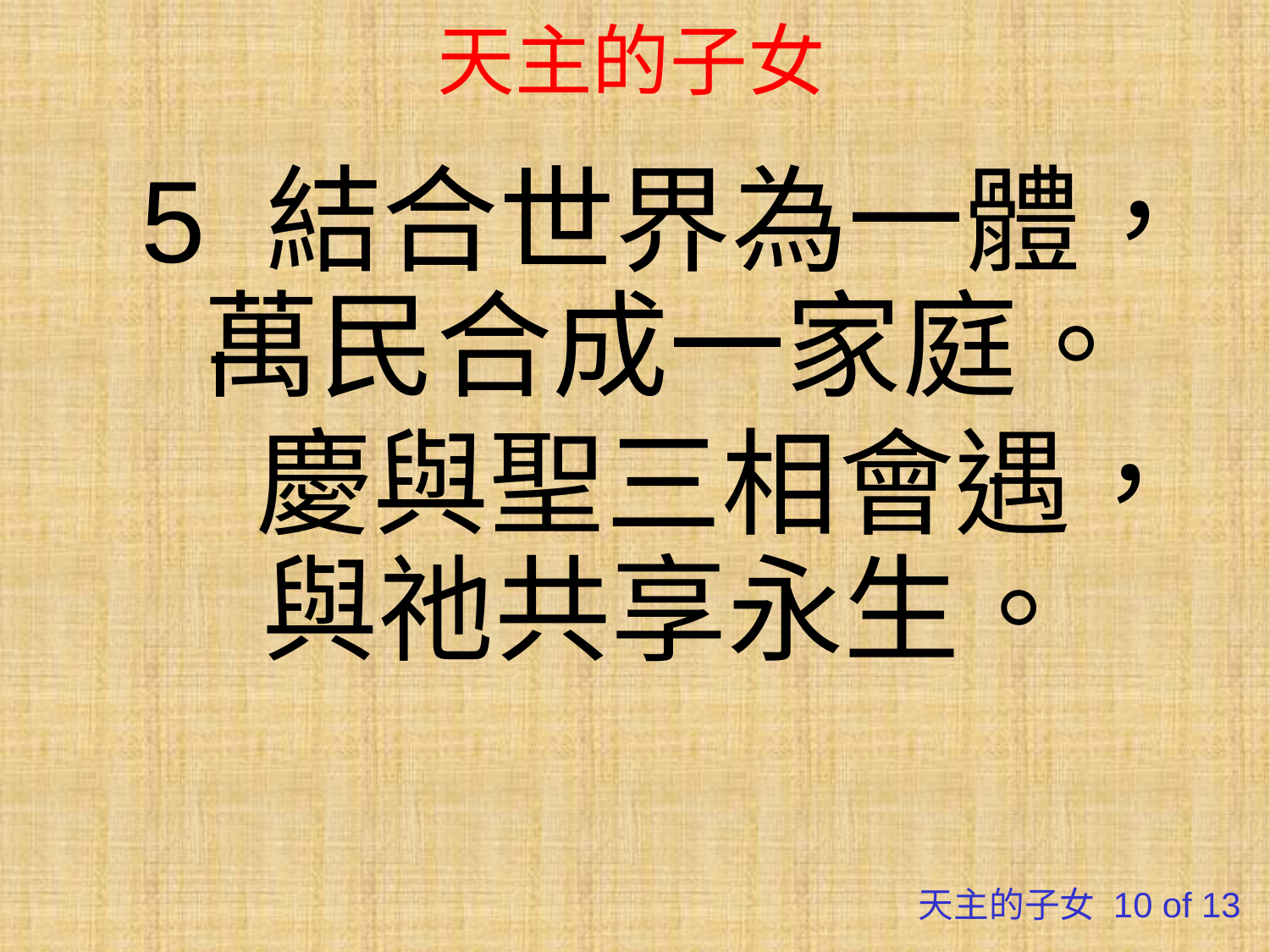

# 天主的子女
5 結合世界為一體，萬民合成一家庭。
   慶與聖三相會遇，與祂共享永生。
天主的子女 10 of 13